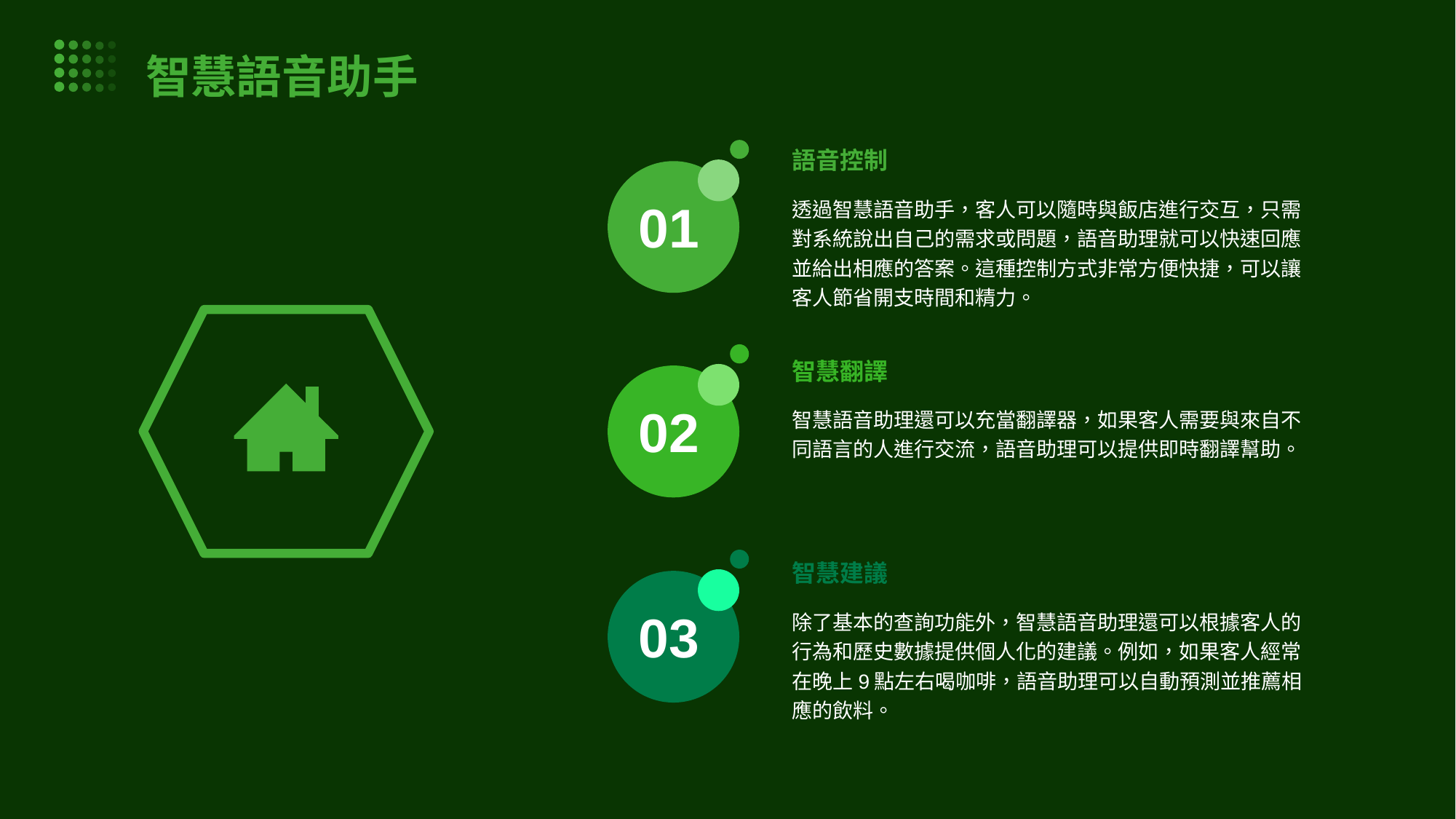

智慧語音助手

語音控制

透過智慧語音助手，客人可以隨時與飯店進行交互，只需對系統說出自己的需求或問題，語音助理就可以快速回應並給出相應的答案。這種控制方式非常方便快捷，可以讓客人節省開支時間和精力。
01

智慧翻譯

智慧語音助理還可以充當翻譯器，如果客人需要與來自不同語言的人進行交流，語音助理可以提供即時翻譯幫助。
02

智慧建議

除了基本的查詢功能外，智慧語音助理還可以根據客人的行為和歷史數據提供個人化的建議。例如，如果客人經常在晚上9點左右喝咖啡，語音助理可以自動預測並推薦相應的飲料。
03